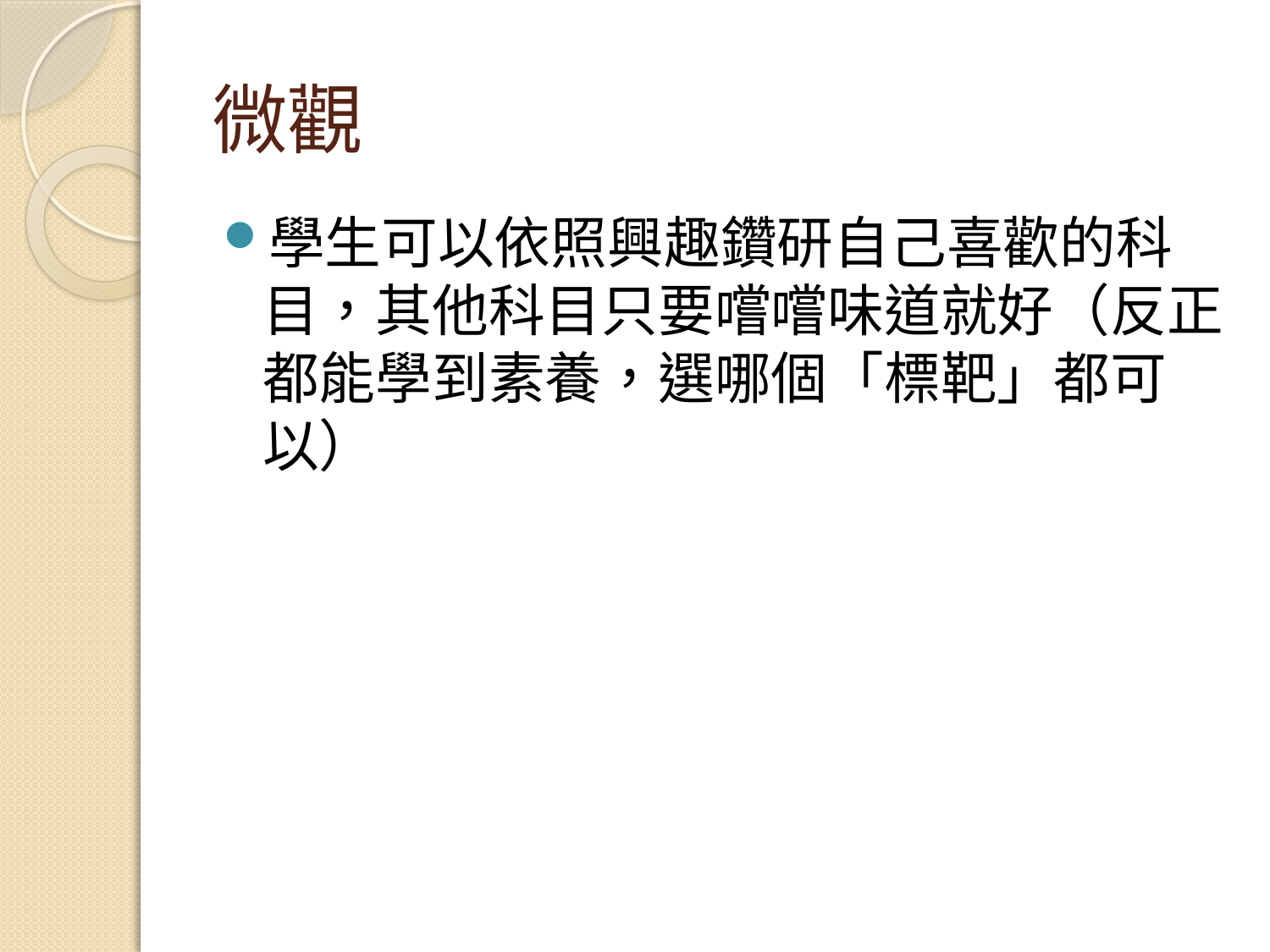

# 微觀
學生可以依照興趣鑽研自己喜歡的科目，其他科目只要嚐嚐味道就好（反正都能學到素養，選哪個「標靶」都可以）